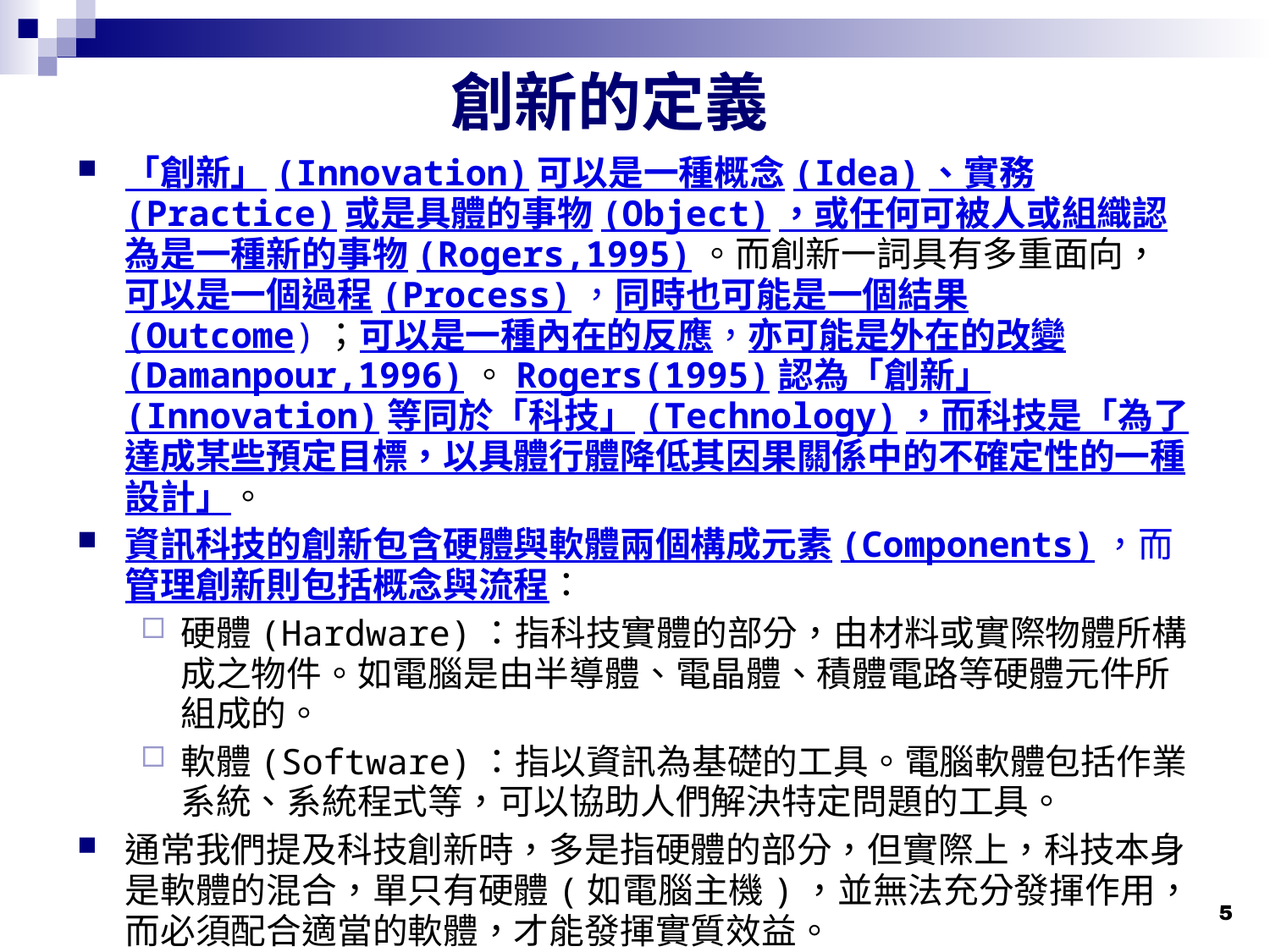

創新的定義
「創新」(Innovation)可以是一種概念(Idea)、實務(Practice)或是具體的事物(Object)，或任何可被人或組織認為是一種新的事物(Rogers,1995)。而創新一詞具有多重面向，可以是一個過程(Process)，同時也可能是一個結果(Outcome)；可以是一種內在的反應，亦可能是外在的改變(Damanpour,1996)。Rogers(1995)認為「創新」(Innovation)等同於「科技」(Technology)，而科技是「為了達成某些預定目標，以具體行體降低其因果關係中的不確定性的一種設計」。
資訊科技的創新包含硬體與軟體兩個構成元素(Components)，而管理創新則包括概念與流程：
硬體(Hardware)：指科技實體的部分，由材料或實際物體所構成之物件。如電腦是由半導體、電晶體、積體電路等硬體元件所組成的。
軟體(Software)：指以資訊為基礎的工具。電腦軟體包括作業系統、系統程式等，可以協助人們解決特定問題的工具。
通常我們提及科技創新時，多是指硬體的部分，但實際上，科技本身是軟體的混合，單只有硬體(如電腦主機)，並無法充分發揮作用，而必須配合適當的軟體，才能發揮實質效益。
5